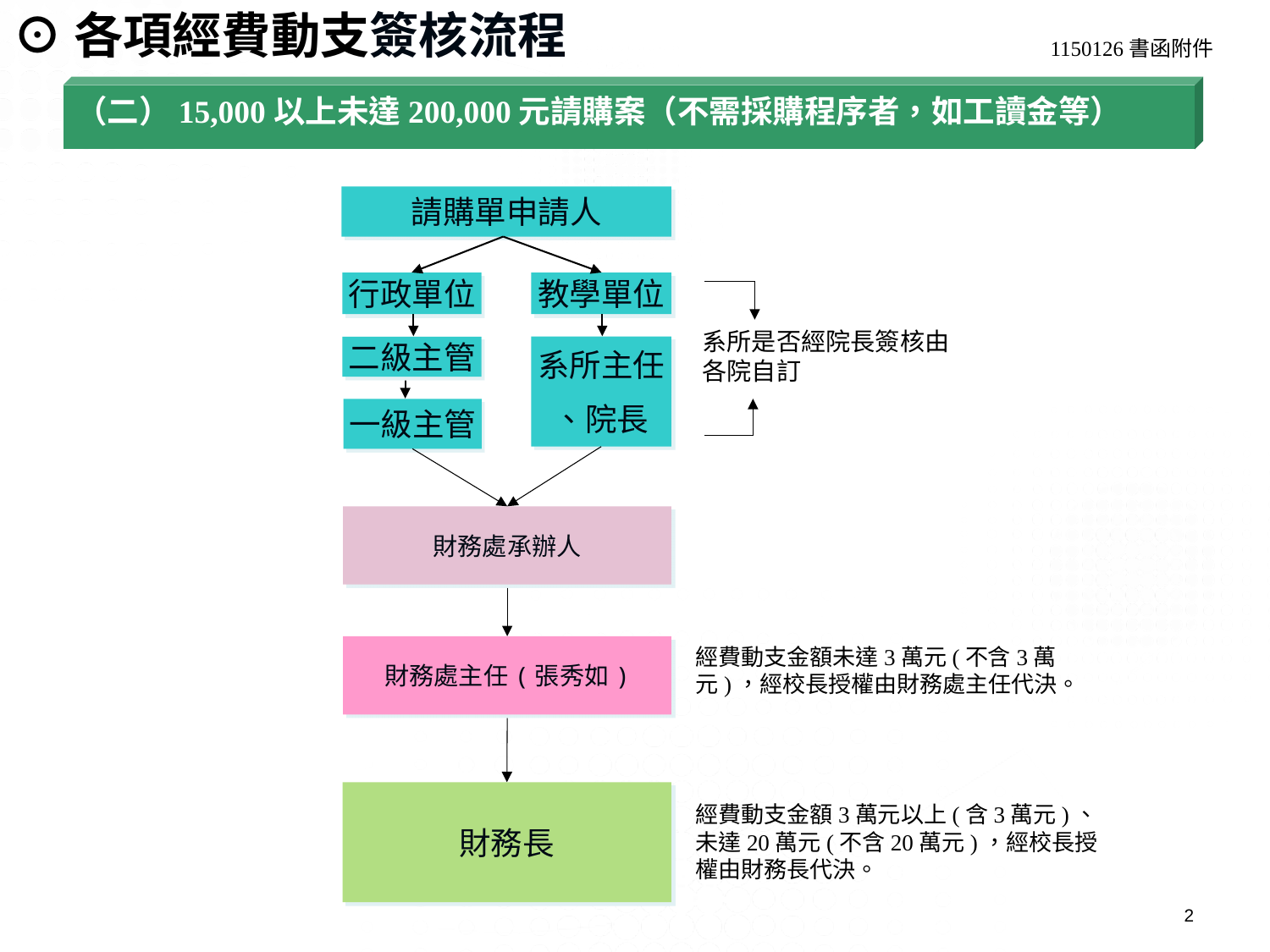

⊙各項經費動支簽核流程
1150126書函附件
（二）15,000以上未達200,000元請購案（不需採購程序者，如工讀金等）

請購單申請人
行政單位
教學單位
系所是否經院長簽核由各院自訂
二級主管
系所主任
、院長
一級主管
財務處承辦人
財務處主任(張秀如)
經費動支金額未達3萬元(不含3萬元)，經校長授權由財務處主任代決。
財務長
經費動支金額3萬元以上(含3萬元)、未達20萬元(不含20萬元)，經校長授權由財務長代決。
2